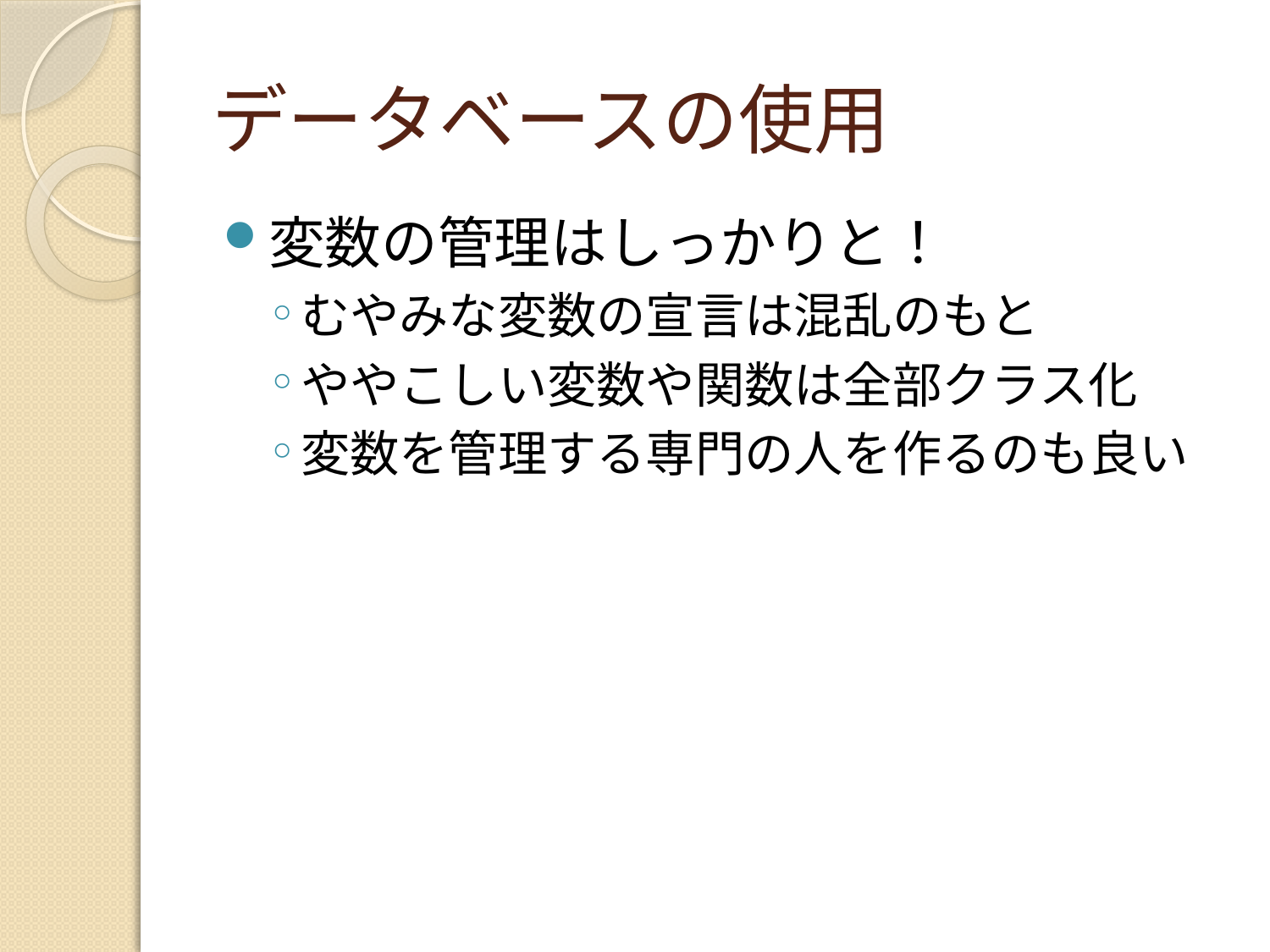

# データベースの使用
変数の管理はしっかりと！
むやみな変数の宣言は混乱のもと
ややこしい変数や関数は全部クラス化
変数を管理する専門の人を作るのも良い